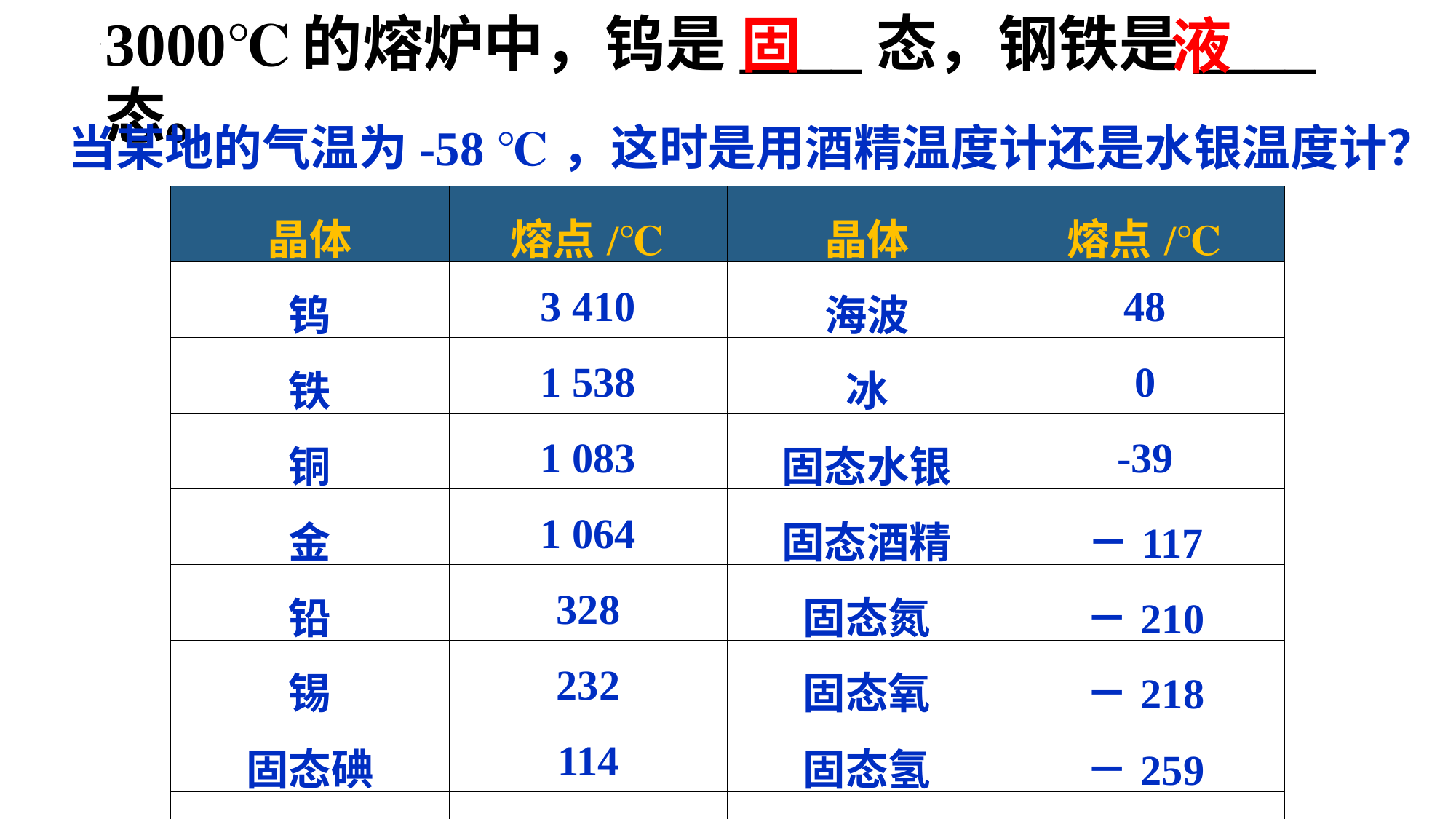

3000℃的熔炉中，钨是____态，钢铁是____态。
固
液
当某地的气温为-58 ℃，这时是用酒精温度计还是水银温度计？
| 晶体 | 熔点/℃ | 晶体 | 熔点/℃ |
| --- | --- | --- | --- |
| 钨 | 3 410 | 海波 | 48 |
| 铁 | 1 538 | 冰 | 0 |
| 铜 | 1 083 | 固态水银 | -39 |
| 金 | 1 064 | 固态酒精 | －117 |
| 铅 | 328 | 固态氮 | －210 |
| 锡 | 232 | 固态氧 | －218 |
| 固态碘 | 114 | 固态氢 | －259 |
| 奈 | 80.5 | 固态氦 | －272 |